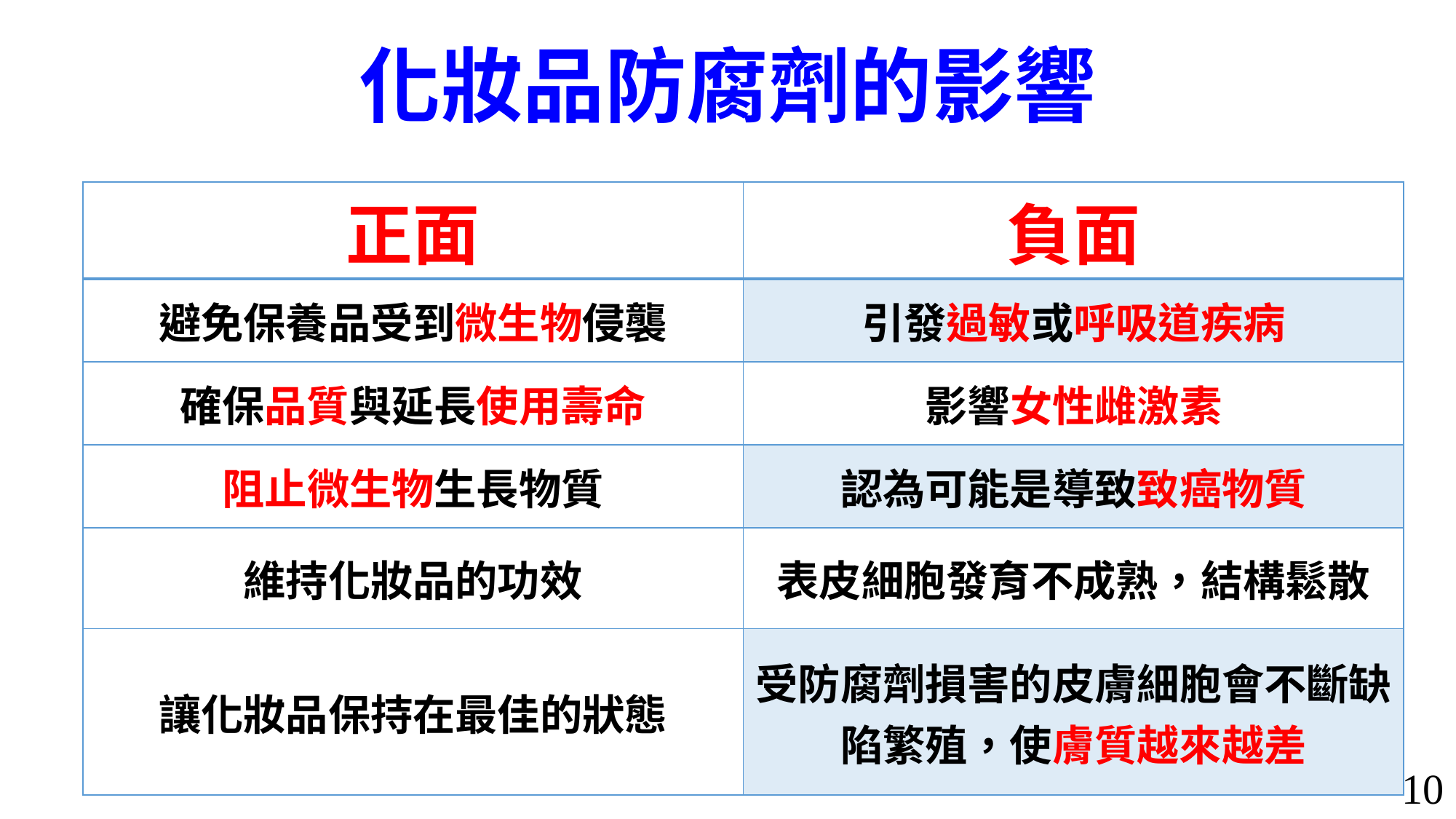

# 化妝品防腐劑的影響
| 正面 | 負面 |
| --- | --- |
| 避免保養品受到微生物侵襲 | 引發過敏或呼吸道疾病 |
| 確保品質與延長使用壽命 | 影響女性雌激素 |
| 阻止微生物生長物質 | 認為可能是導致致癌物質 |
| 維持化妝品的功效 | 表皮細胞發育不成熟，結構鬆散 |
| 讓化妝品保持在最佳的狀態 | 受防腐劑損害的皮膚細胞會不斷缺陷繁殖，使膚質越來越差 |
10